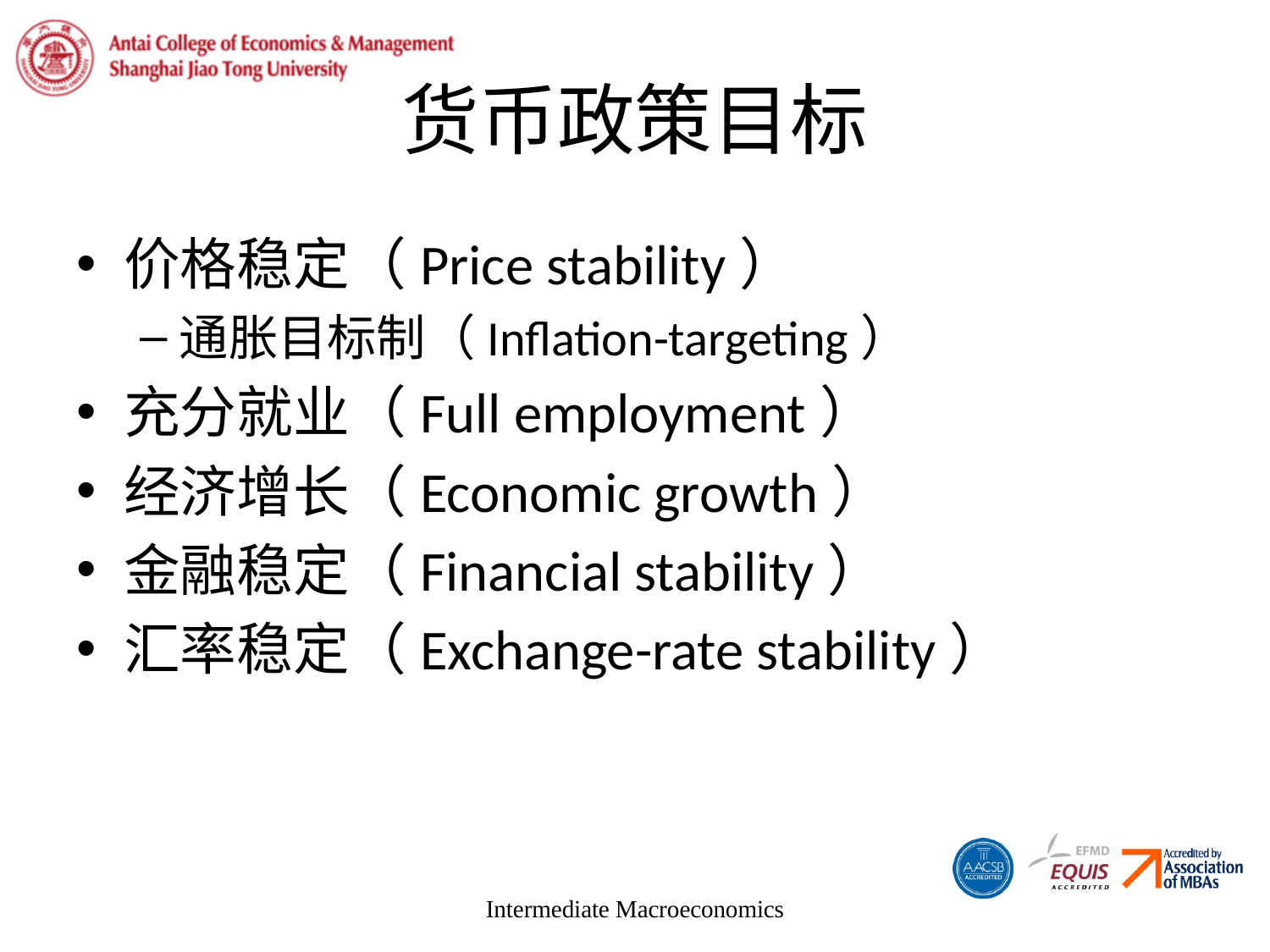

# 货币政策目标
价格稳定（Price stability）
通胀目标制（Inflation-targeting）
充分就业（Full employment）
经济增长（Economic growth）
金融稳定（Financial stability）
汇率稳定（Exchange-rate stability）
Intermediate Macroeconomics